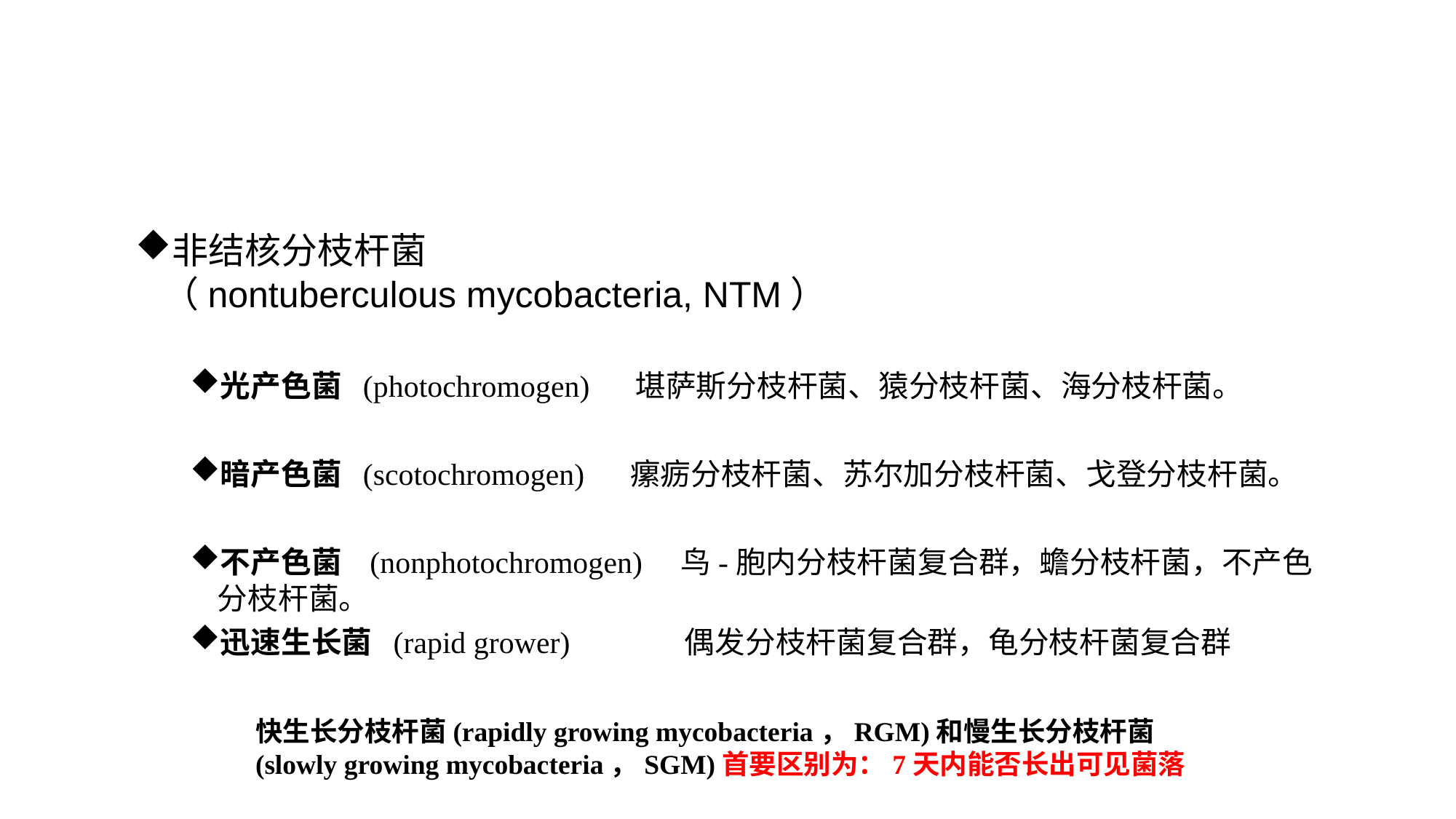

非结核分枝杆菌
（nontuberculous mycobacteria, NTM）

光产色菌  (photochromogen)     堪萨斯分枝杆菌、猿分枝杆菌、海分枝杆菌。

暗产色菌  (scotochromogen)     瘰疬分枝杆菌、苏尔加分枝杆菌、戈登分枝杆菌。

不产色菌   (nonphotochromogen)    鸟-胞内分枝杆菌复合群，蟾分枝杆菌，不产色分枝杆菌。
迅速生长菌  (rapid grower)              偶发分枝杆菌复合群，龟分枝杆菌复合群
快生长分枝杆菌(rapidly growing mycobacteria，RGM)和慢生长分枝杆菌(slowly growing mycobacteria，SGM)首要区别为：7天内能否长出可见菌落